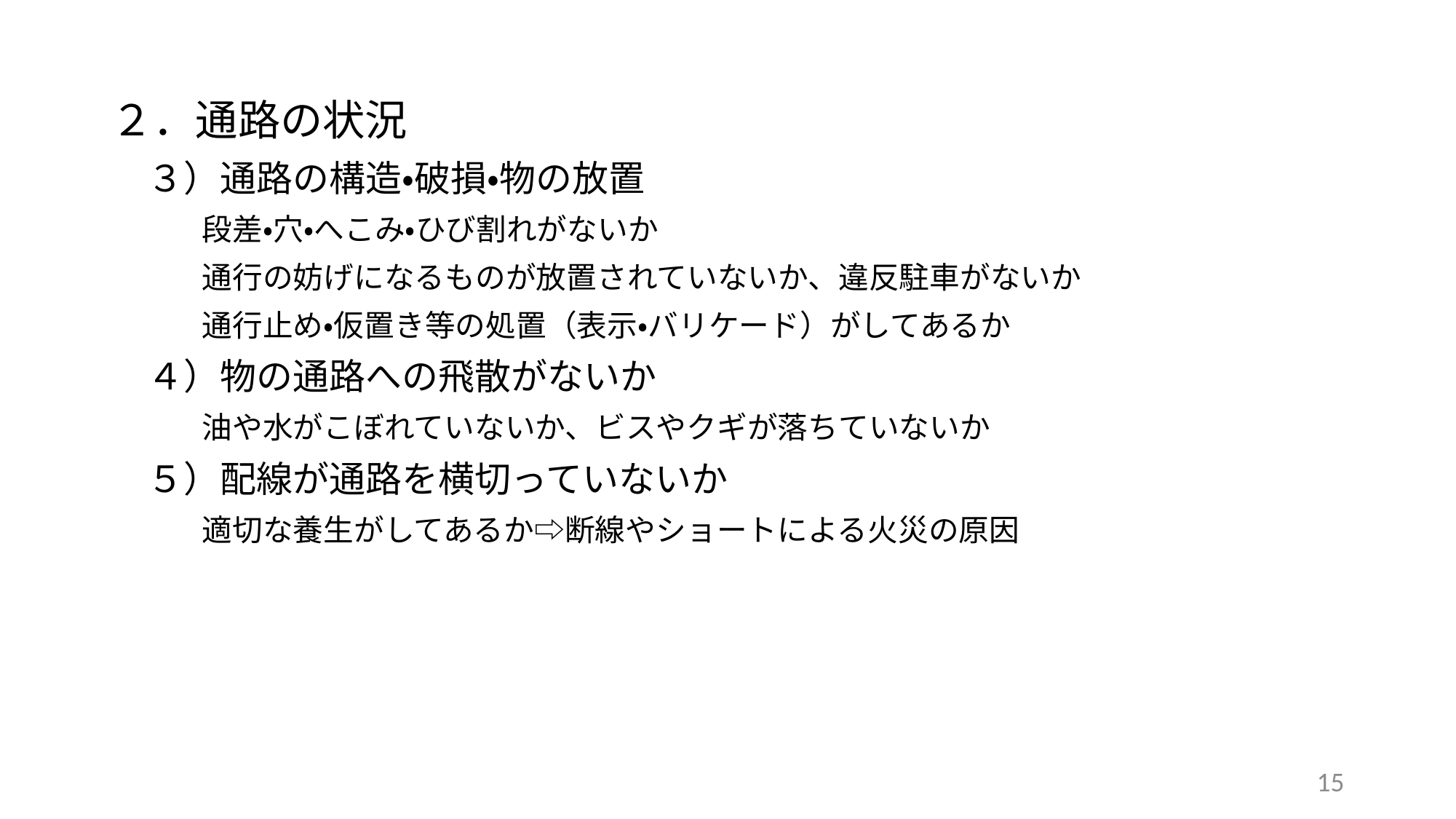

２．通路の状況
　３）通路の構造・破損・物の放置
　　　段差・穴・へこみ・ひび割れがないか
　　　通行の妨げになるものが放置されていないか、違反駐車がないか
　　　通行止め・仮置き等の処置（表示・バリケード）がしてあるか
　４）物の通路への飛散がないか
　　　油や水がこぼれていないか、ビスやクギが落ちていないか
　５）配線が通路を横切っていないか
　　　適切な養生がしてあるか⇨断線やショートによる火災の原因
15